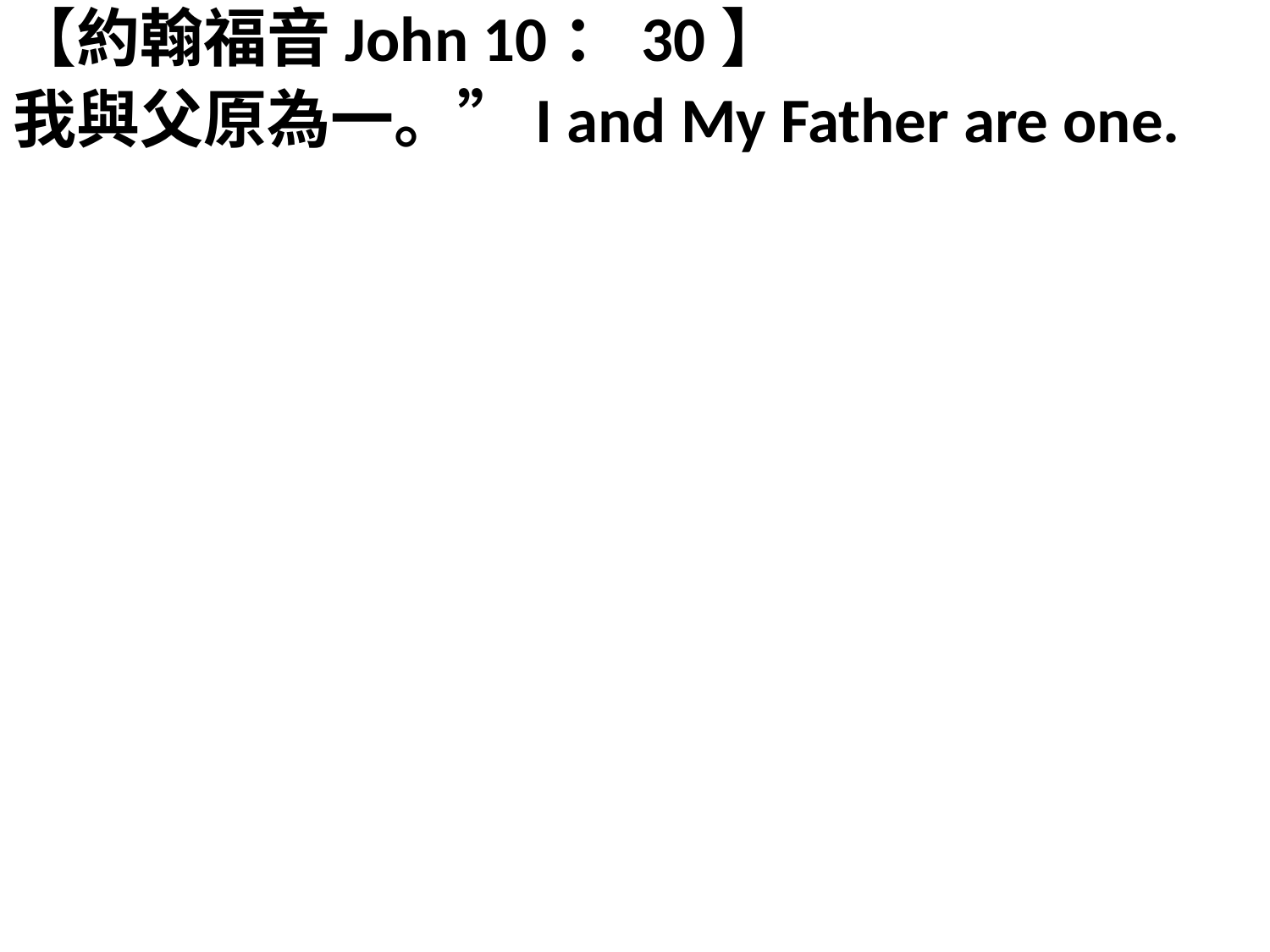

【約翰福音John 10：30】
我與父原為一。”I and My Father are one.